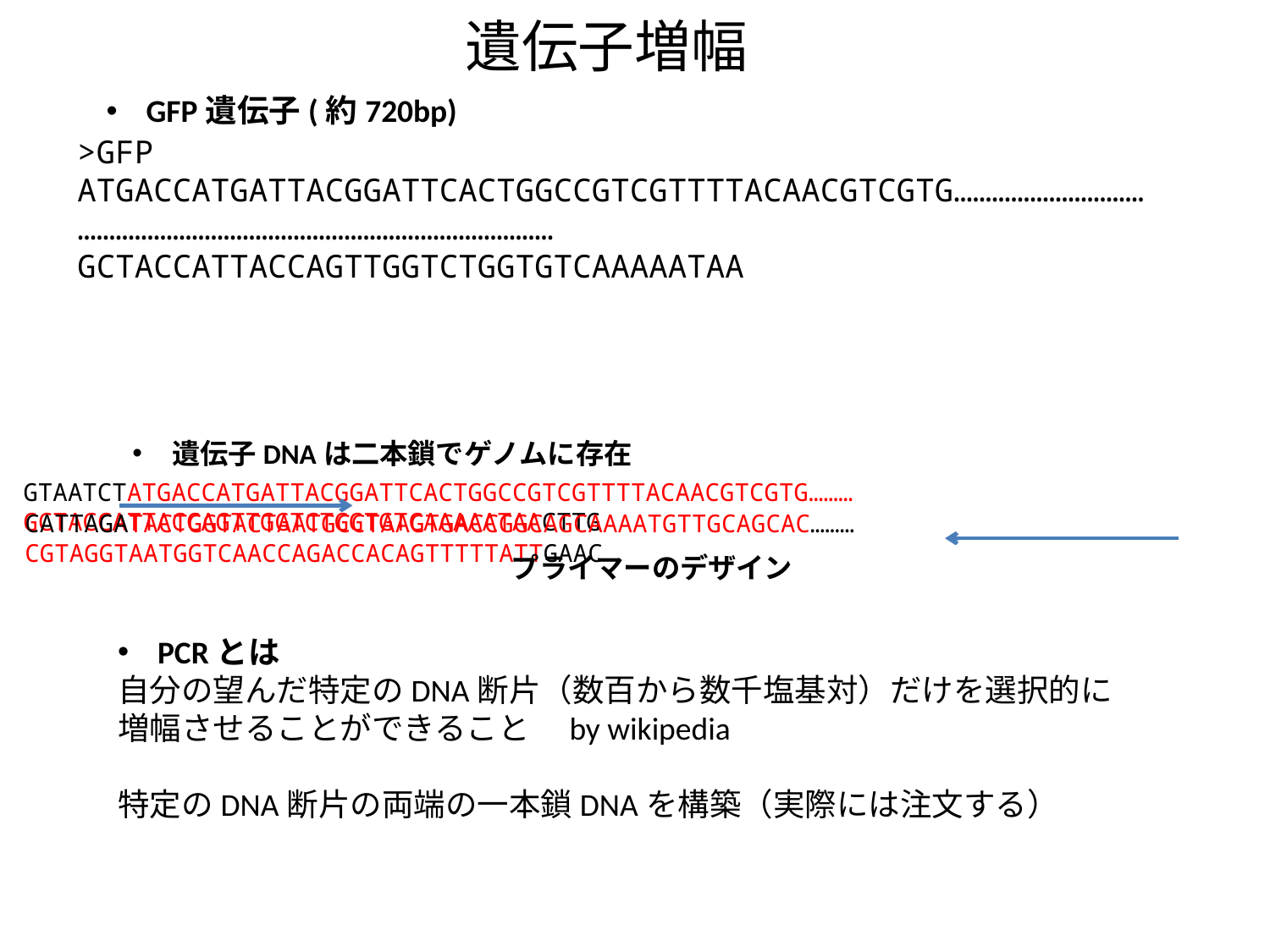

遺伝子増幅
GFP遺伝子(約720bp)
>GFP
ATGACCATGATTACGGATTCACTGGCCGTCGTTTTACAACGTCGTG……………………………………………………………………………………………GCTACCATTACCAGTTGGTCTGGTGTCAAAAATAA
遺伝子DNAは二本鎖でゲノムに存在
GTAATCTATGACCATGATTACGGATTCACTGGCCGTCGTTTTACAACGTCGTG………GCTACCATTACCAGTTGGTCTGGTGTCAAAAATAACTTG
CATTAGATACTGGTACTAATGCCTAAGTGACCGGCAGCAAAATGTTGCAGCAC………CGTAGGTAATGGTCAACCAGACCACAGTTTTTATTGAAC
プライマーのデザイン
PCRとは
自分の望んだ特定のDNA断片（数百から数千塩基対）だけを選択的に
増幅させることができること　by wikipedia

特定のDNA断片の両端の一本鎖DNAを構築（実際には注文する）